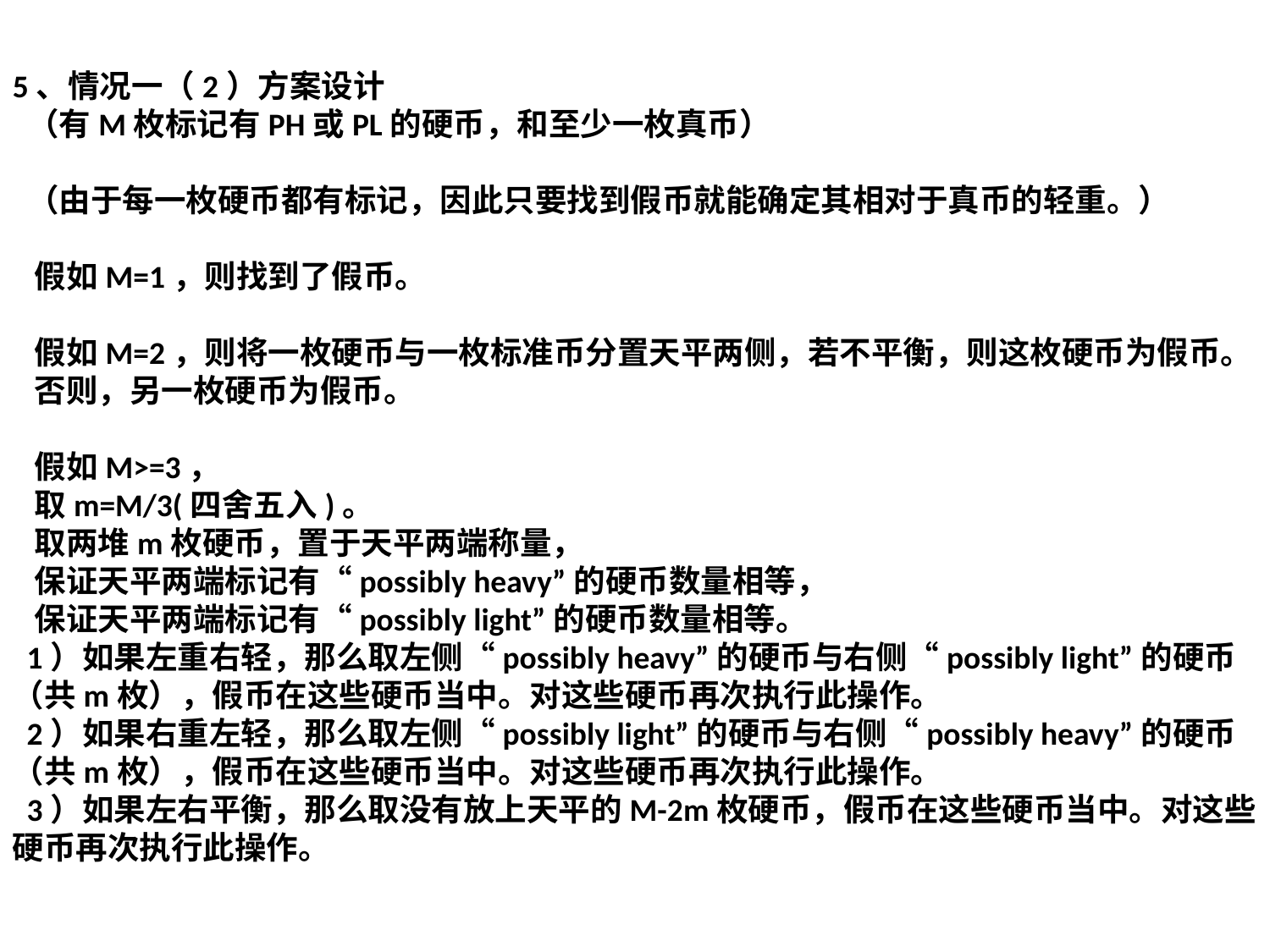

5、情况一（2）方案设计
 （有M枚标记有PH或PL的硬币，和至少一枚真币）

 （由于每一枚硬币都有标记，因此只要找到假币就能确定其相对于真币的轻重。）

  假如M=1，则找到了假币。

  假如M=2，则将一枚硬币与一枚标准币分置天平两侧，若不平衡，则这枚硬币为假币。
  否则，另一枚硬币为假币。

  假如M>=3，
  取m=M/3(四舍五入)。
  取两堆m枚硬币，置于天平两端称量，
  保证天平两端标记有“possibly heavy”的硬币数量相等，
  保证天平两端标记有“possibly light”的硬币数量相等。
  1）如果左重右轻，那么取左侧“possibly heavy”的硬币与右侧“possibly light”的硬币（共m枚），假币在这些硬币当中。对这些硬币再次执行此操作。
  2）如果右重左轻，那么取左侧“possibly light”的硬币与右侧“possibly heavy”的硬币（共m枚），假币在这些硬币当中。对这些硬币再次执行此操作。
  3）如果左右平衡，那么取没有放上天平的M-2m枚硬币，假币在这些硬币当中。对这些硬币再次执行此操作。